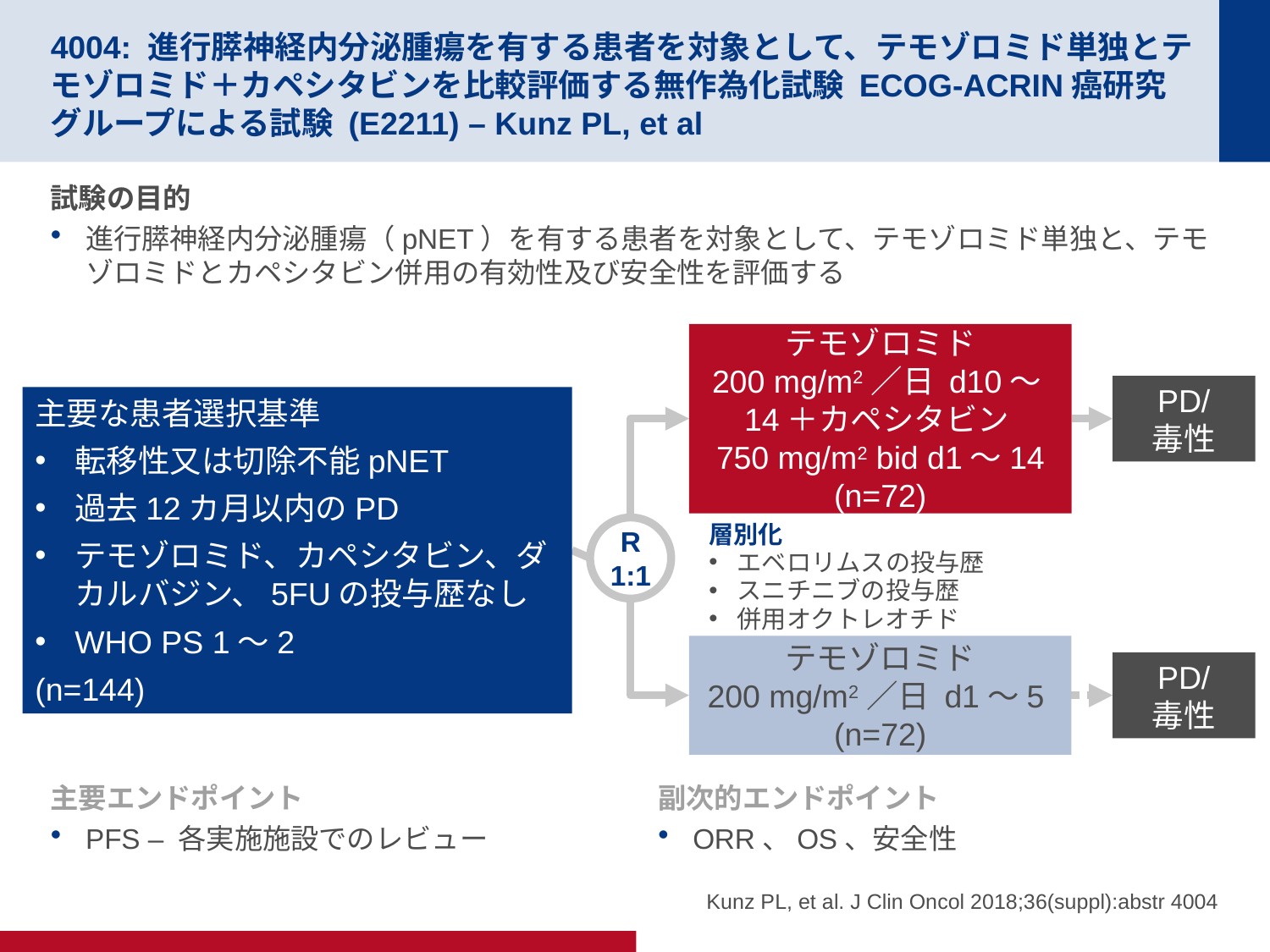

# 4004: 進行膵神経内分泌腫瘍を有する患者を対象として、テモゾロミド単独とテモゾロミド＋カペシタビンを比較評価する無作為化試験 ECOG-ACRIN癌研究グループによる試験 (E2211) – Kunz PL, et al
試験の目的
進行膵神経内分泌腫瘍（pNET）を有する患者を対象として、テモゾロミド単独と、テモゾロミドとカペシタビン併用の有効性及び安全性を評価する
テモゾロミド
200 mg/m2／日 d10～14＋カペシタビン
750 mg/m2 bid d1～14 (n=72)
PD/
毒性
主要な患者選択基準
転移性又は切除不能pNET
過去12カ月以内のPD
テモゾロミド、カペシタビン、ダカルバジン、5FUの投与歴なし
WHO PS 1～2
(n=144)
層別化
エベロリムスの投与歴
スニチニブの投与歴
併用オクトレオチド

R
1:1
テモゾロミド
200 mg/m2／日 d1～5
(n=72)
PD/
毒性
主要エンドポイント
PFS – 各実施施設でのレビュー

副次的エンドポイント
ORR、OS、安全性
Kunz PL, et al. J Clin Oncol 2018;36(suppl):abstr 4004